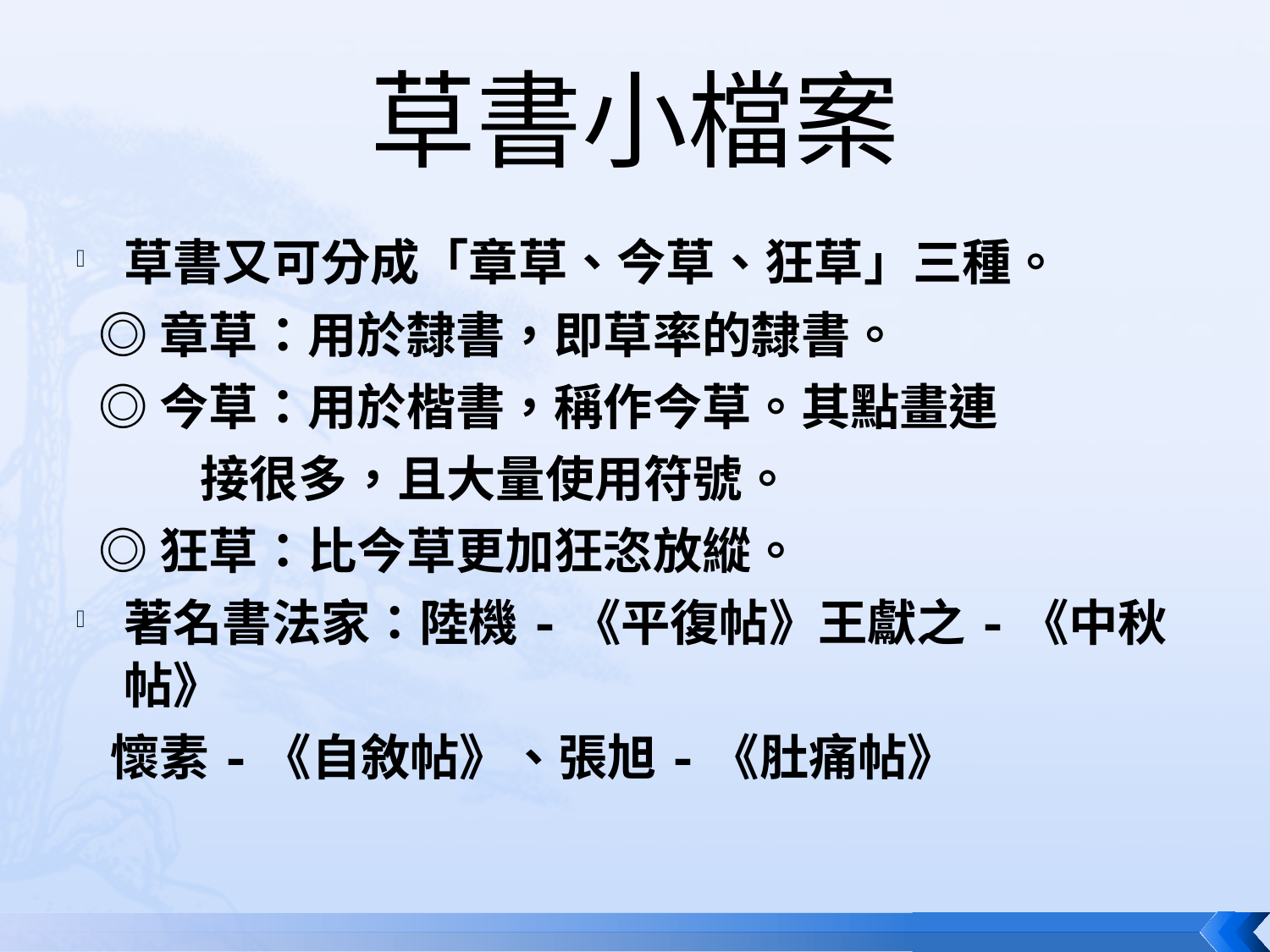

# 草書小檔案
草書又可分成「章草、今草、狂草」三種。
  ◎章草：用於隸書，即草率的隸書。
  ◎今草：用於楷書，稱作今草。其點畫連
          接很多，且大量使用符號。
  ◎狂草：比今草更加狂恣放縱。
著名書法家：陸機-《平復帖》王獻之-《中秋帖》
  懷素-《自敘帖》、張旭-《肚痛帖》